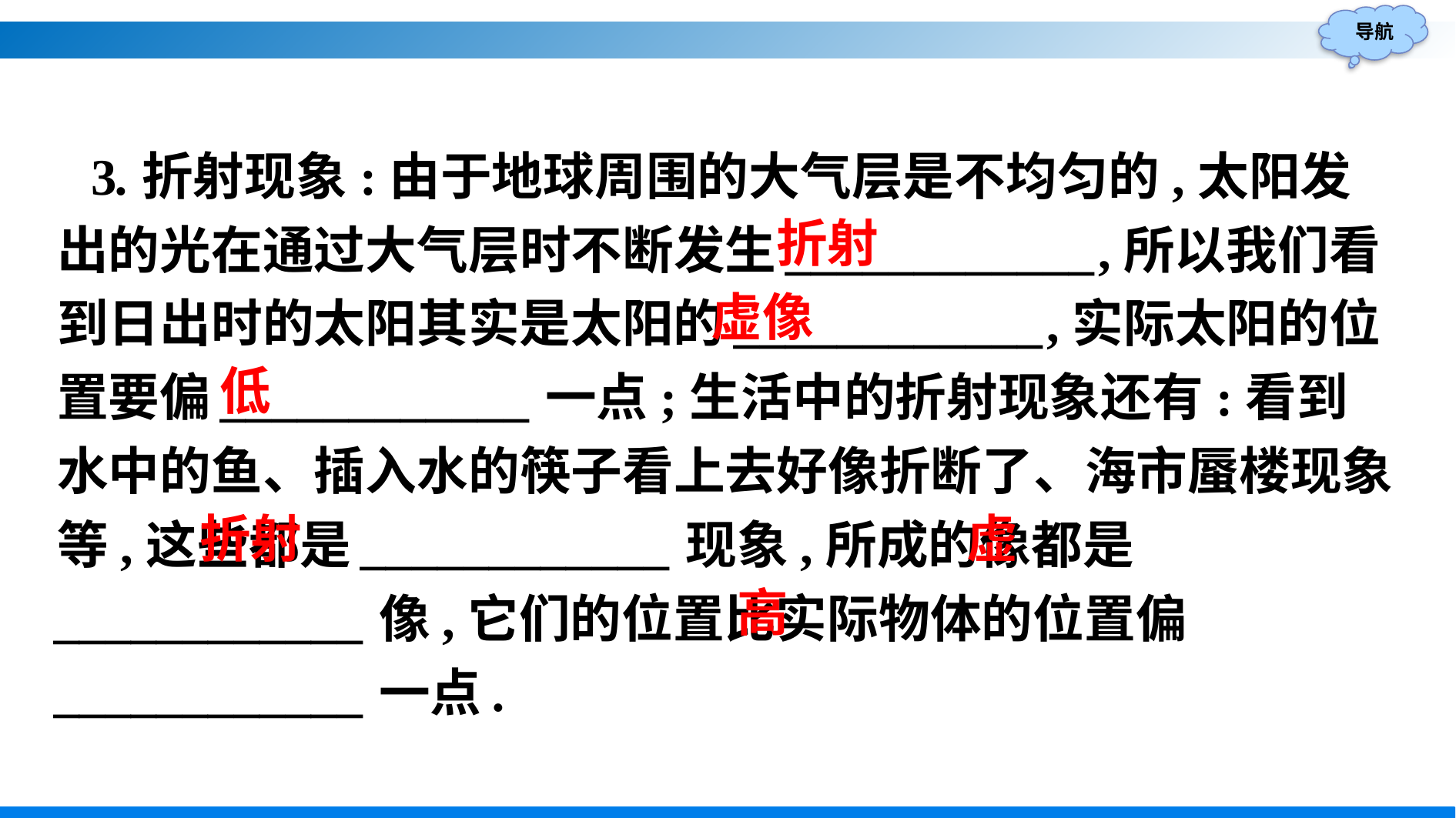

3.折射现象:由于地球周围的大气层是不均匀的,太阳发出的光在通过大气层时不断发生____________,所以我们看到日出时的太阳其实是太阳的____________,实际太阳的位置要偏____________一点;生活中的折射现象还有:看到水中的鱼、插入水的筷子看上去好像折断了、海市蜃楼现象等,这些都是____________现象,所成的像都是____________像,它们的位置比实际物体的位置偏____________一点.
折射
虚像
低
虚
折射
高